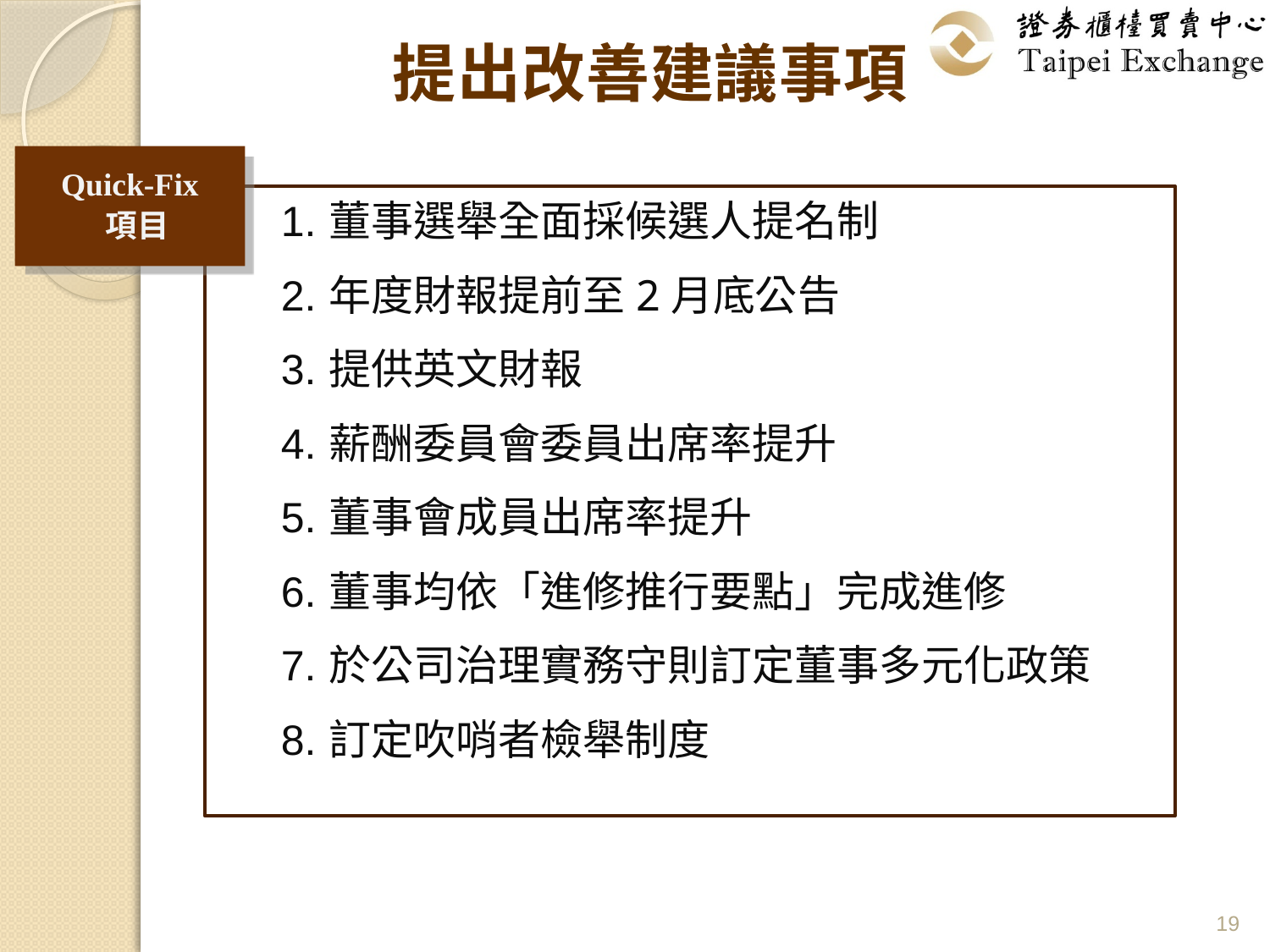

# 提出改善建議事項
Quick-Fix
 項目
董事選舉全面採候選人提名制
年度財報提前至2月底公告
提供英文財報
薪酬委員會委員出席率提升
董事會成員出席率提升
董事均依「進修推行要點」完成進修
於公司治理實務守則訂定董事多元化政策
訂定吹哨者檢舉制度

19